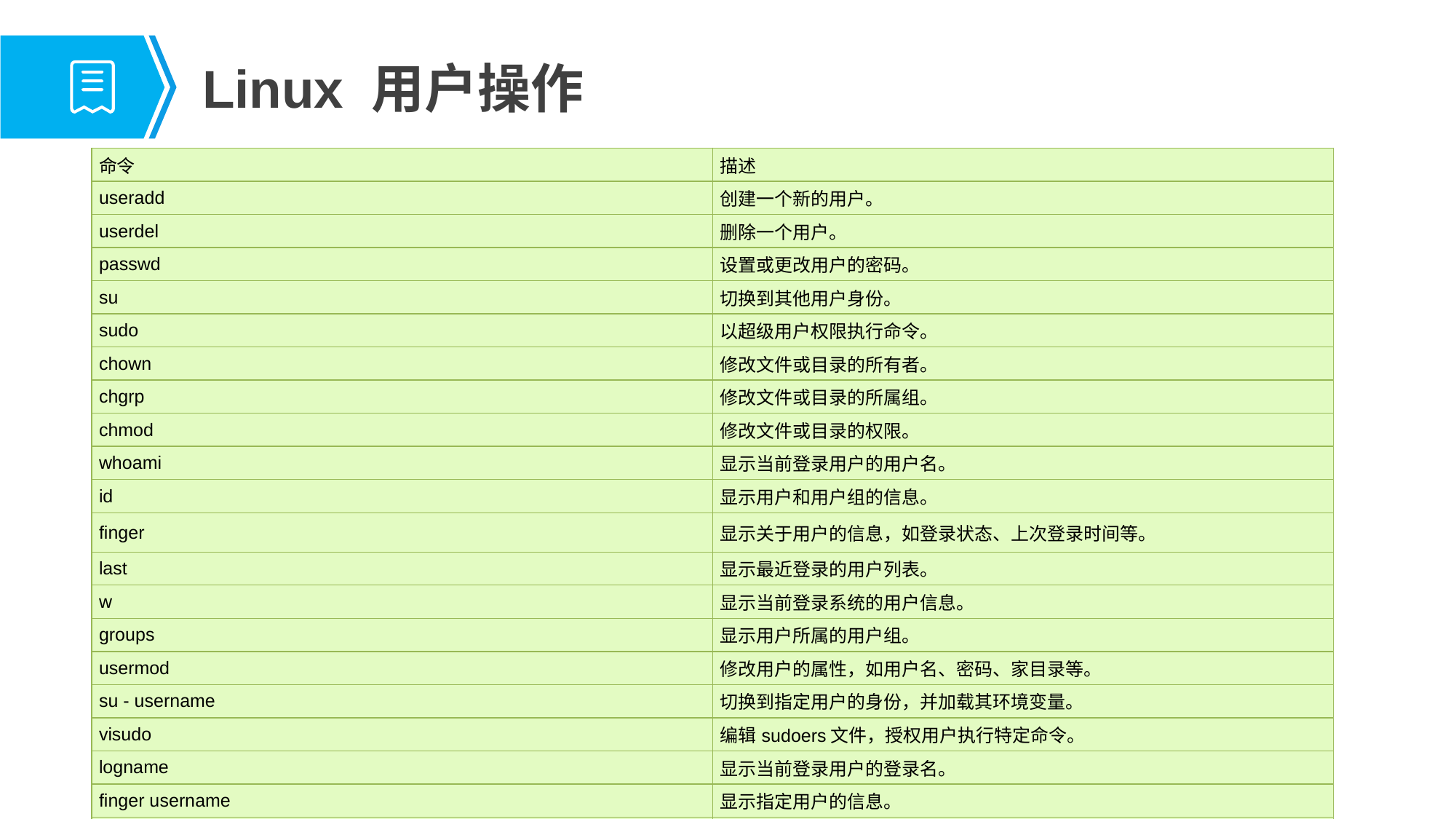

# Linux 用户操作
| 命令 | 描述 |
| --- | --- |
| useradd | 创建一个新的用户。 |
| userdel | 删除一个用户。 |
| passwd | 设置或更改用户的密码。 |
| su | 切换到其他用户身份。 |
| sudo | 以超级用户权限执行命令。 |
| chown | 修改文件或目录的所有者。 |
| chgrp | 修改文件或目录的所属组。 |
| chmod | 修改文件或目录的权限。 |
| whoami | 显示当前登录用户的用户名。 |
| id | 显示用户和用户组的信息。 |
| finger | 显示关于用户的信息，如登录状态、上次登录时间等。 |
| last | 显示最近登录的用户列表。 |
| w | 显示当前登录系统的用户信息。 |
| groups | 显示用户所属的用户组。 |
| usermod | 修改用户的属性，如用户名、密码、家目录等。 |
| su - username | 切换到指定用户的身份，并加载其环境变量。 |
| visudo | 编辑sudoers文件，授权用户执行特定命令。 |
| logname | 显示当前登录用户的登录名。 |
| finger username | 显示指定用户的信息。 |
| newgrp | 切换到其他用户组。 |